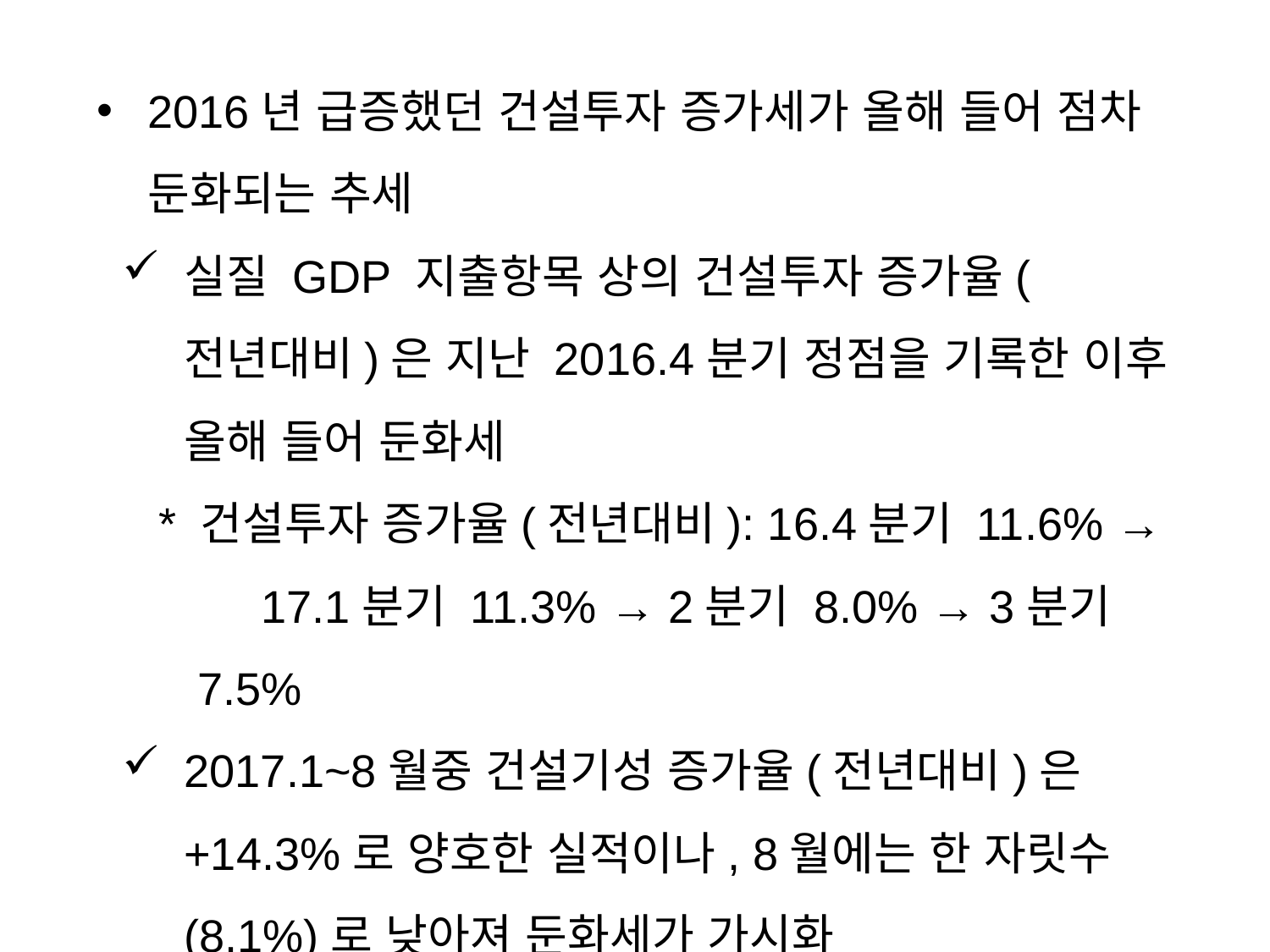

2016년 급증했던 건설투자 증가세가 올해 들어 점차 둔화되는 추세
실질 GDP 지출항목 상의 건설투자 증가율(전년대비)은 지난 2016.4분기 정점을 기록한 이후 올해 들어 둔화세
* 건설투자 증가율(전년대비): 16.4분기 11.6% →       17.1분기 11.3% → 2분기 8.0% → 3분기 7.5%
2017.1~8월중 건설기성 증가율(전년대비)은 +14.3%로 양호한 실적이나, 8월에는 한 자릿수(8.1%)로 낮아져 둔화세가 가시화